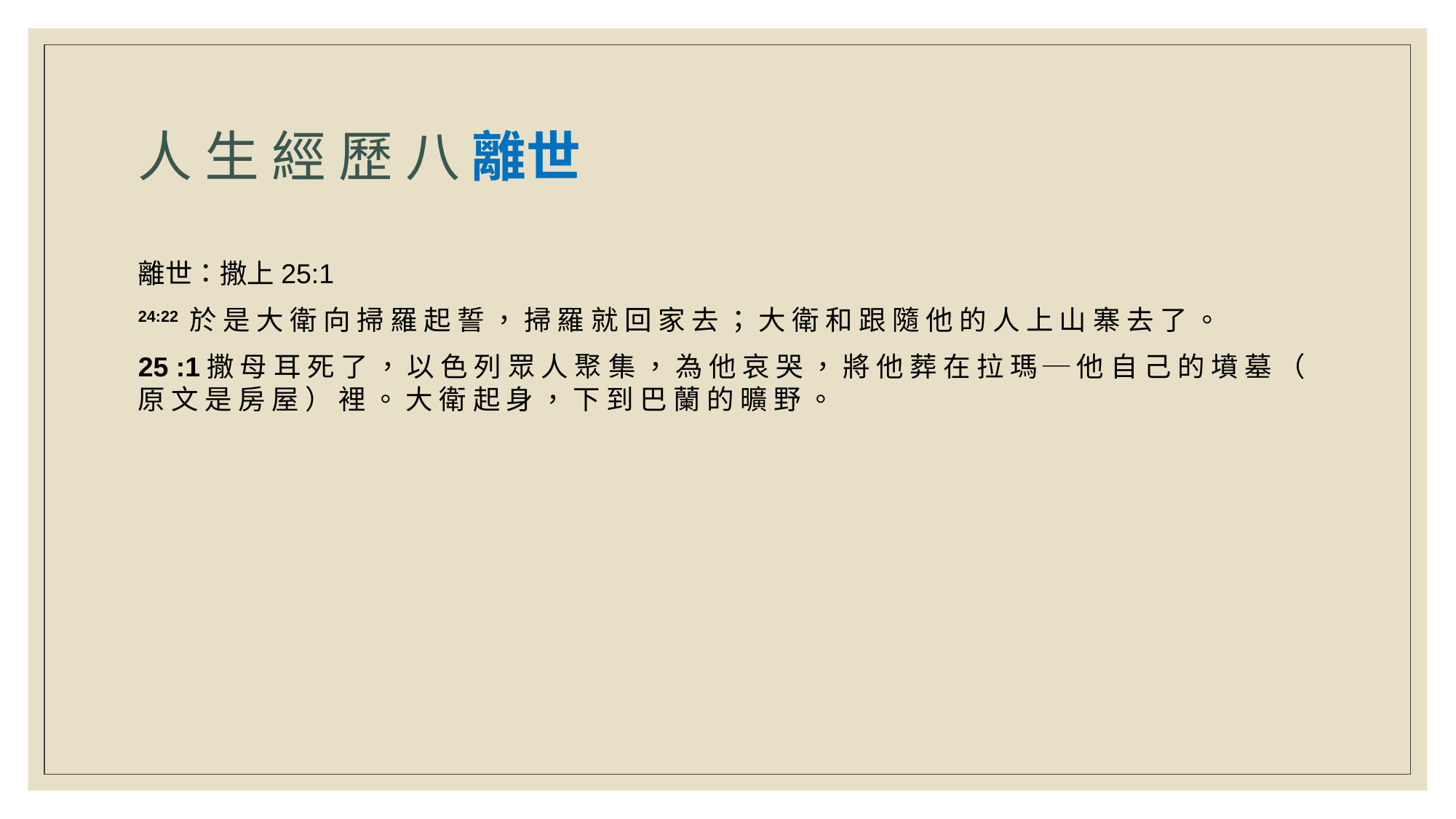

# 人 生 經 歷 八 離世
離世：撒上25:1
24:22 於 是 大 衛 向 掃 羅 起 誓 ， 掃 羅 就 回 家 去 ； 大 衛 和 跟 隨 他 的 人 上 山 寨 去 了 。
25 :1撒 母 耳 死 了 ， 以 色 列 眾 人 聚 集 ， 為 他 哀 哭 ， 將 他 葬 在 拉 瑪 ─ 他 自 己 的 墳 墓 （ 原 文 是 房 屋 ） 裡 。 大 衛 起 身 ， 下 到 巴 蘭 的 曠 野 。